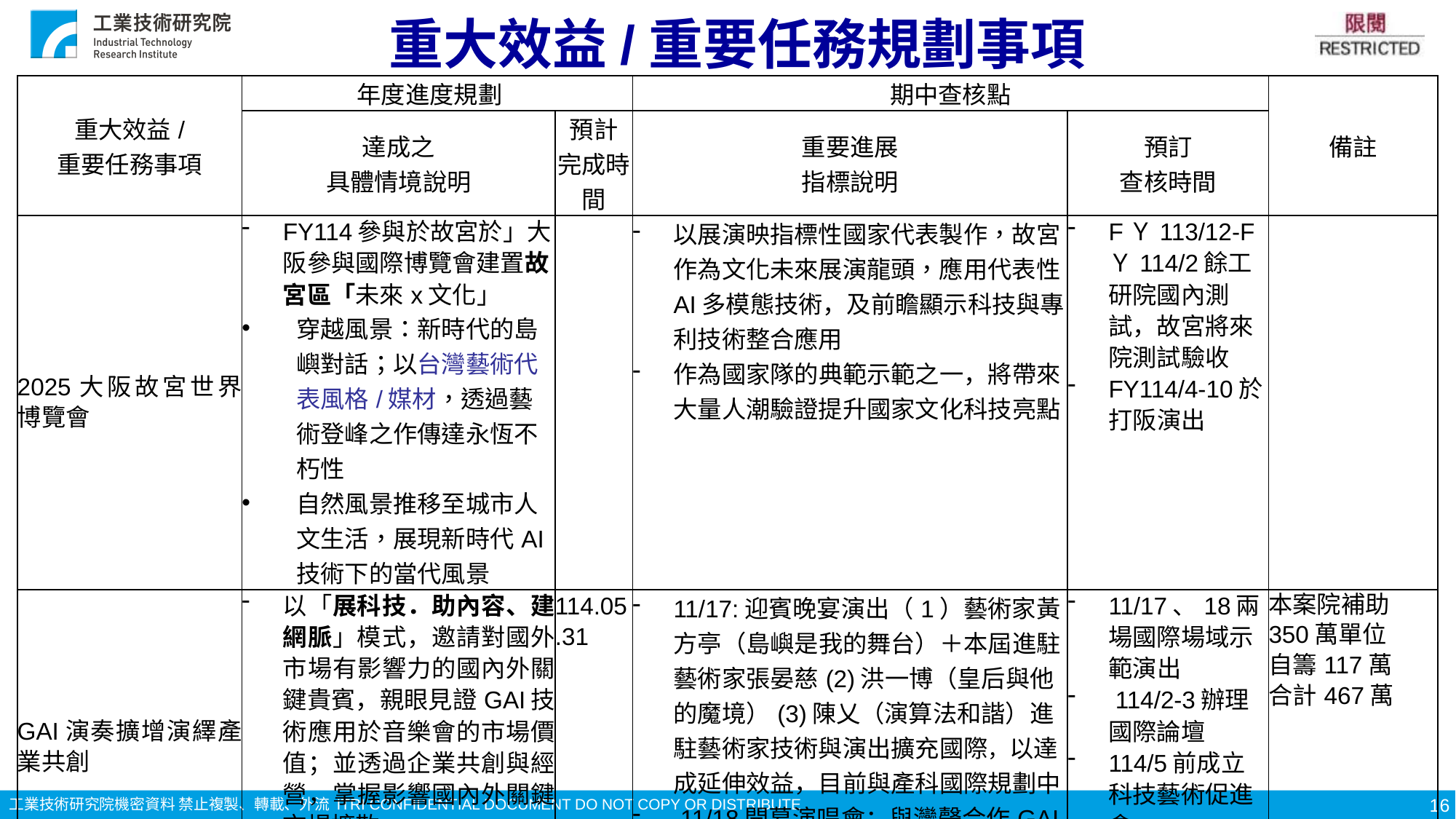

# 重大效益/重要任務規劃事項
| 重大效益/ 重要任務事項 | 年度進度規劃 |  | 期中查核點 |  | 備註 |
| --- | --- | --- | --- | --- | --- |
|  | 達成之 具體情境說明 | 預計 完成時間 | 重要進展 指標說明 | 預訂 查核時間 |  |
| 2025大阪故宮世界博覽會 | FY114參與於故宮於」大阪參與國際博覽會建置故宮區「未來x文化」 穿越風景：新時代的島嶼對話；以台灣藝術代表風格/媒材，透過藝術登峰之作傳達永恆不朽性 自然風景推移至城市人文生活，展現新時代AI技術下的當代風景 |  | 以展演映指標性國家代表製作，故宮作為文化未來展演龍頭，應用代表性AI多模態技術，及前瞻顯示科技與專利技術整合應用 作為國家隊的典範示範之一，將帶來大量人潮驗證提升國家文化科技亮點 | FＹ113/12-FＹ114/2餘工研院國內測試，故宮將來院測試驗收 FY114/4-10於打阪演出 |  |
| GAI演奏擴增演繹產業共創 | 以「展科技．助內容、建網脈」模式，邀請對國外市場有影響力的國內外關鍵貴賓，親眼見證GAI技術應用於音樂會的市場價值；並透過企業共創與經營，掌握影響國內外關鍵市場擴散 | 114.05.31 | 11/17:迎賓晚宴演出（1）藝術家黃方亭（島嶼是我的舞台）＋本屆進駐藝術家張晏慈(2)洪一博（皇后與他的魔境）(3)陳乂（演算法和諧）進駐藝術家技術與演出擴充國際，以達成延伸效益，目前與產科國際規劃中 11/18開幕演唱會：與灣聲合作GAI等技術（以台灣民謠為主要管樂演出）促成產業共創，開發新商模 | 11/17、18兩場國際場域示範演出 114/2-3辦理國際論壇 114/5前成立科技藝術促進會 | 本案院補助350萬單位自籌117萬合計467萬 |
16